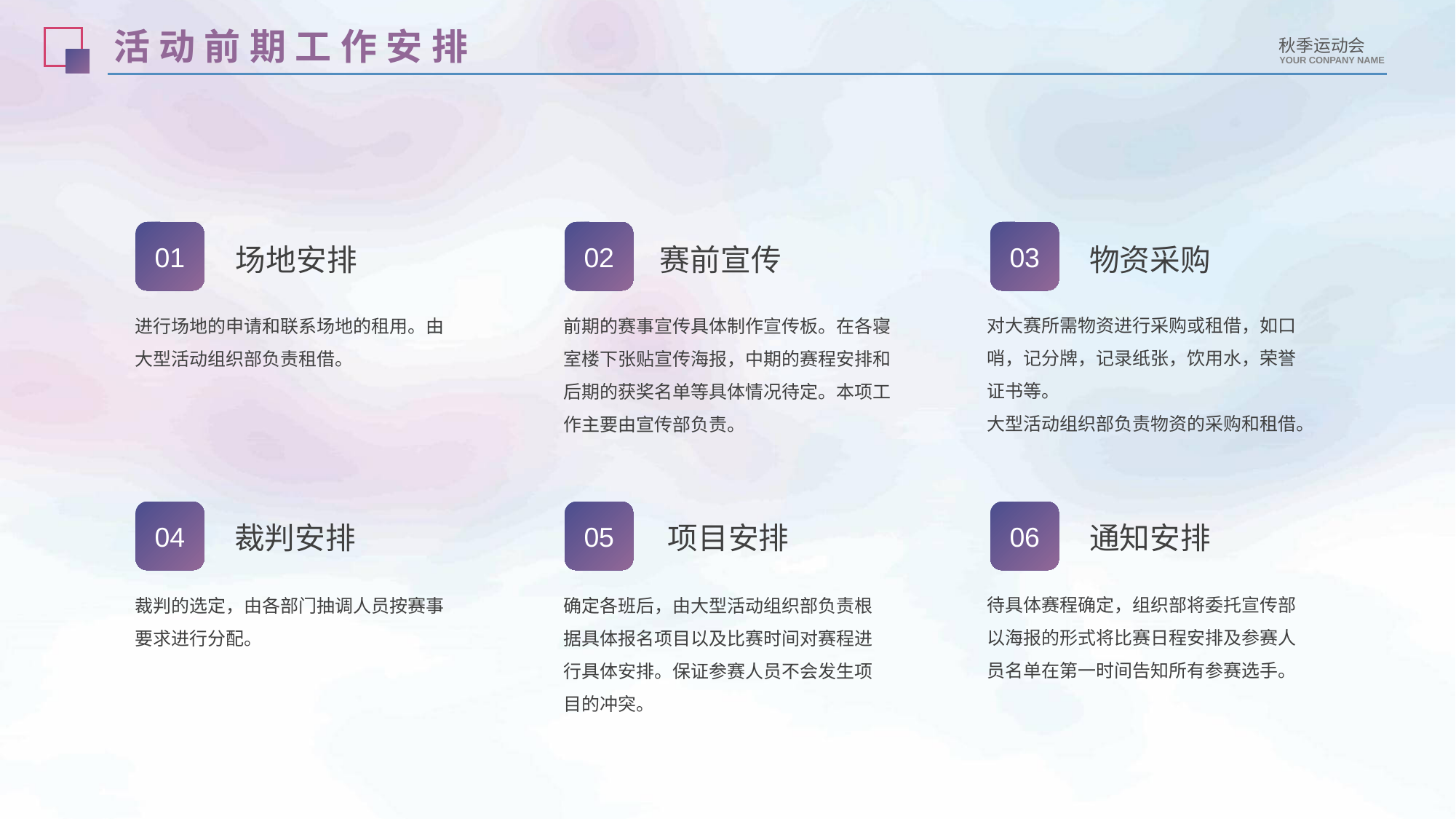

活动前期工作安排

秋季运动会
YOUR CONPANY NAME
01
02
03
场地安排
赛前宣传
物资采购
对大赛所需物资进行采购或租借，如口哨，记分牌，记录纸张，饮用水，荣誉证书等。
大型活动组织部负责物资的采购和租借。
进行场地的申请和联系场地的租用。由大型活动组织部负责租借。
前期的赛事宣传具体制作宣传板。在各寝室楼下张贴宣传海报，中期的赛程安排和后期的获奖名单等具体情况待定。本项工作主要由宣传部负责。
04
05
06
裁判安排
项目安排
通知安排
待具体赛程确定，组织部将委托宣传部以海报的形式将比赛日程安排及参赛人员名单在第一时间告知所有参赛选手。
裁判的选定，由各部门抽调人员按赛事要求进行分配。
确定各班后，由大型活动组织部负责根据具体报名项目以及比赛时间对赛程进行具体安排。保证参赛人员不会发生项目的冲突。